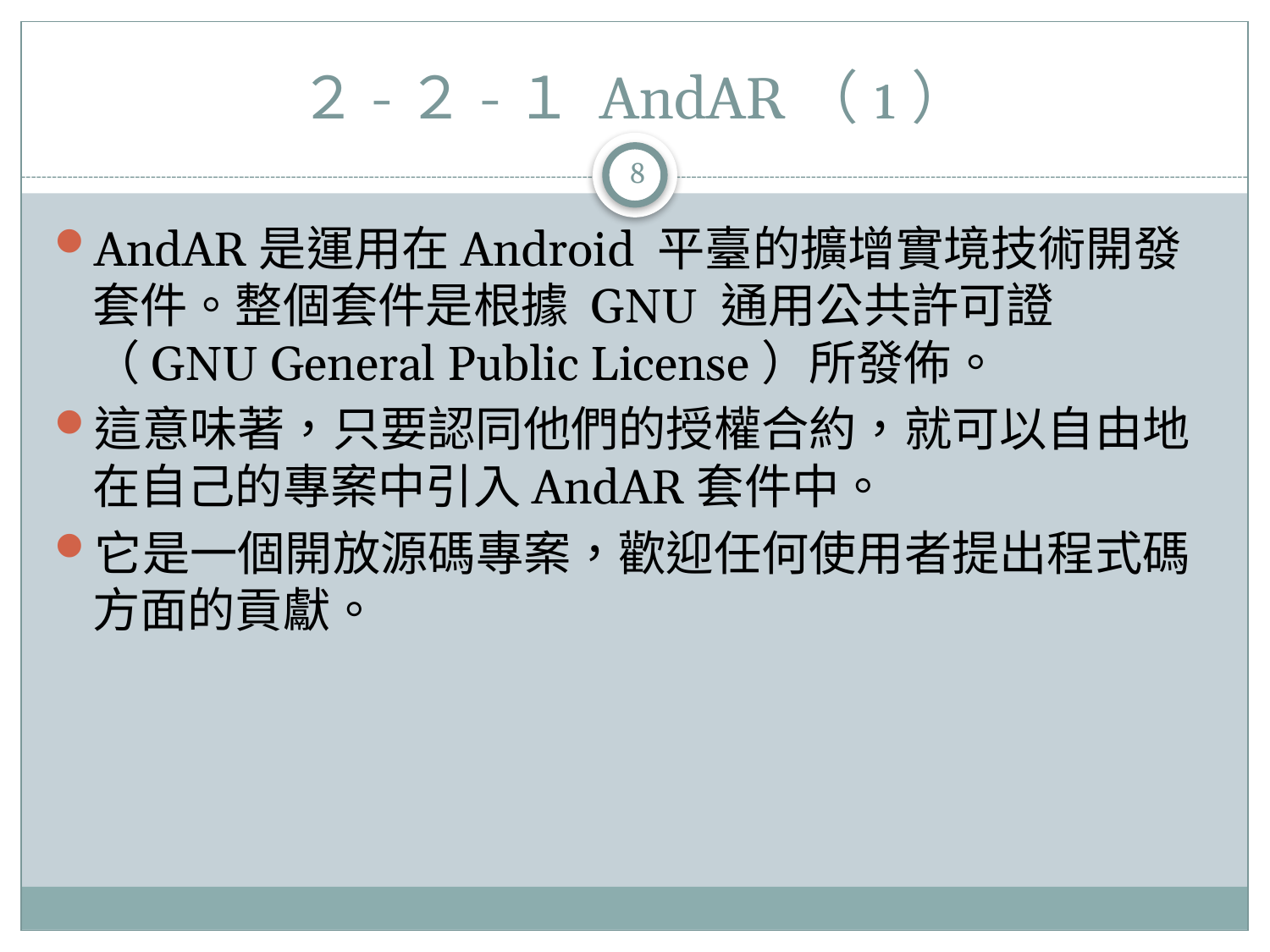

# ２-２-１ AndAR（1）
8
AndAR是運用在Android 平臺的擴增實境技術開發套件。整個套件是根據 GNU 通用公共許可證（GNU General Public License）所發佈。
這意味著，只要認同他們的授權合約，就可以自由地在自己的專案中引入AndAR套件中。
它是一個開放源碼專案，歡迎任何使用者提出程式碼方面的貢獻。